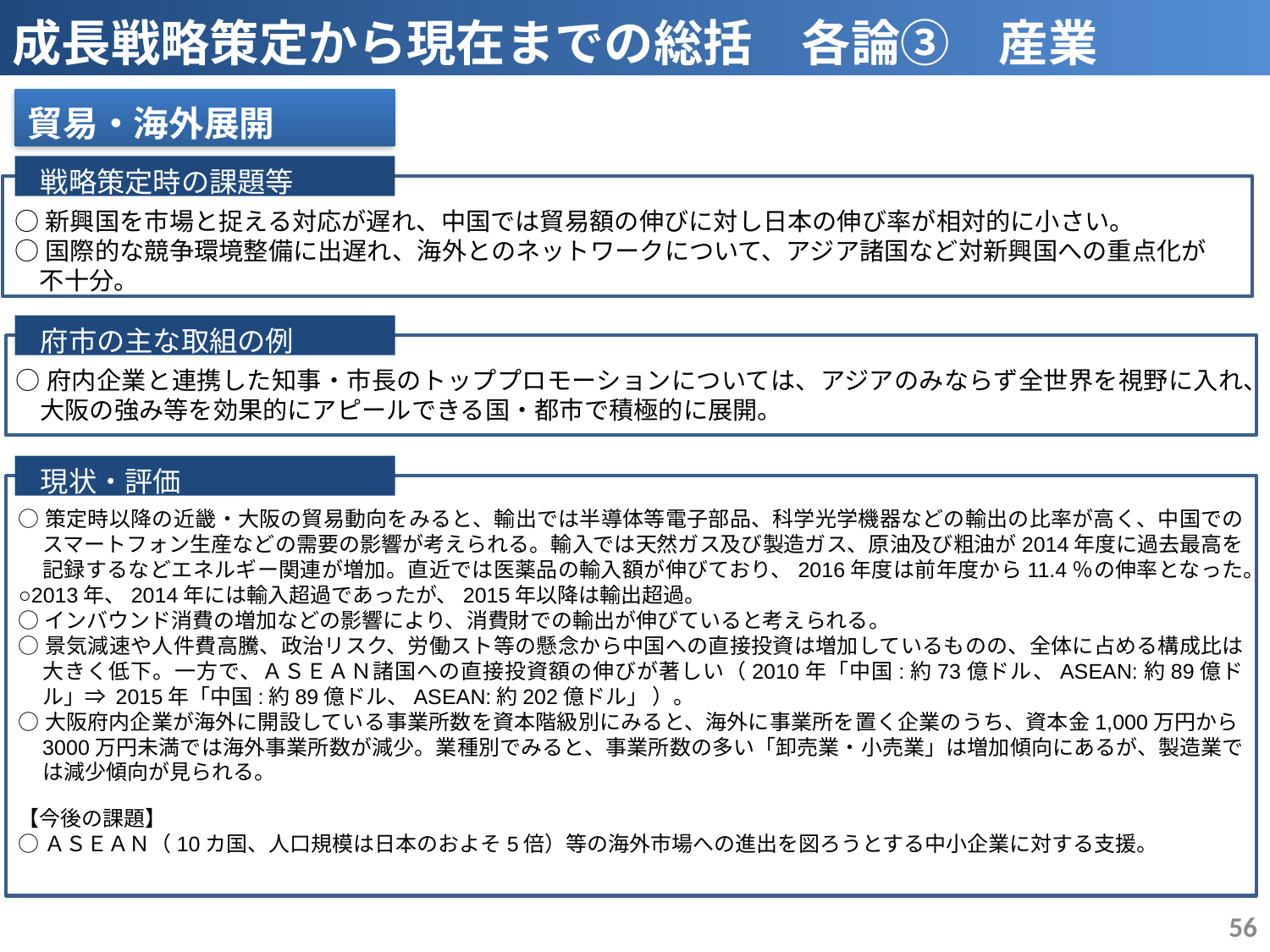

成長戦略策定から現在までの総括　各論③　産業
貿易・海外展開
 戦略策定時の課題等
○新興国を市場と捉える対応が遅れ、中国では貿易額の伸びに対し日本の伸び率が相対的に小さい。
○国際的な競争環境整備に出遅れ、海外とのネットワークについて、アジア諸国など対新興国への重点化が
　不十分。
 府市の主な取組の例
○府内企業と連携した知事・市長のトッププロモーションについては、アジアのみならず全世界を視野に入れ、大阪の強み等を効果的にアピールできる国・都市で積極的に展開。
 現状・評価
○策定時以降の近畿・大阪の貿易動向をみると、輸出では半導体等電子部品、科学光学機器などの輸出の比率が高く、中国でのスマートフォン生産などの需要の影響が考えられる。輸入では天然ガス及び製造ガス、原油及び粗油が2014年度に過去最高を記録するなどエネルギー関連が増加。直近では医薬品の輸入額が伸びており、2016年度は前年度から11.4％の伸率となった。
○2013年、2014年には輸入超過であったが、2015年以降は輸出超過。
○インバウンド消費の増加などの影響により、消費財での輸出が伸びていると考えられる。
○景気減速や人件費高騰、政治リスク、労働スト等の懸念から中国への直接投資は増加しているものの、全体に占める構成比は大きく低下。一方で、ＡＳＥＡＮ諸国への直接投資額の伸びが著しい（2010年「中国:約73億ドル、ASEAN:約89億ドル」⇒ 2015年「中国:約89億ドル、ASEAN:約202億ドル」 ）。
○大阪府内企業が海外に開設している事業所数を資本階級別にみると、海外に事業所を置く企業のうち、資本金1,000万円から3000万円未満では海外事業所数が減少。業種別でみると、事業所数の多い「卸売業・小売業」は増加傾向にあるが、製造業では減少傾向が見られる。
【今後の課題】
○ＡＳＥＡＮ（10カ国、人口規模は日本のおよそ5倍）等の海外市場への進出を図ろうとする中小企業に対する支援。
56